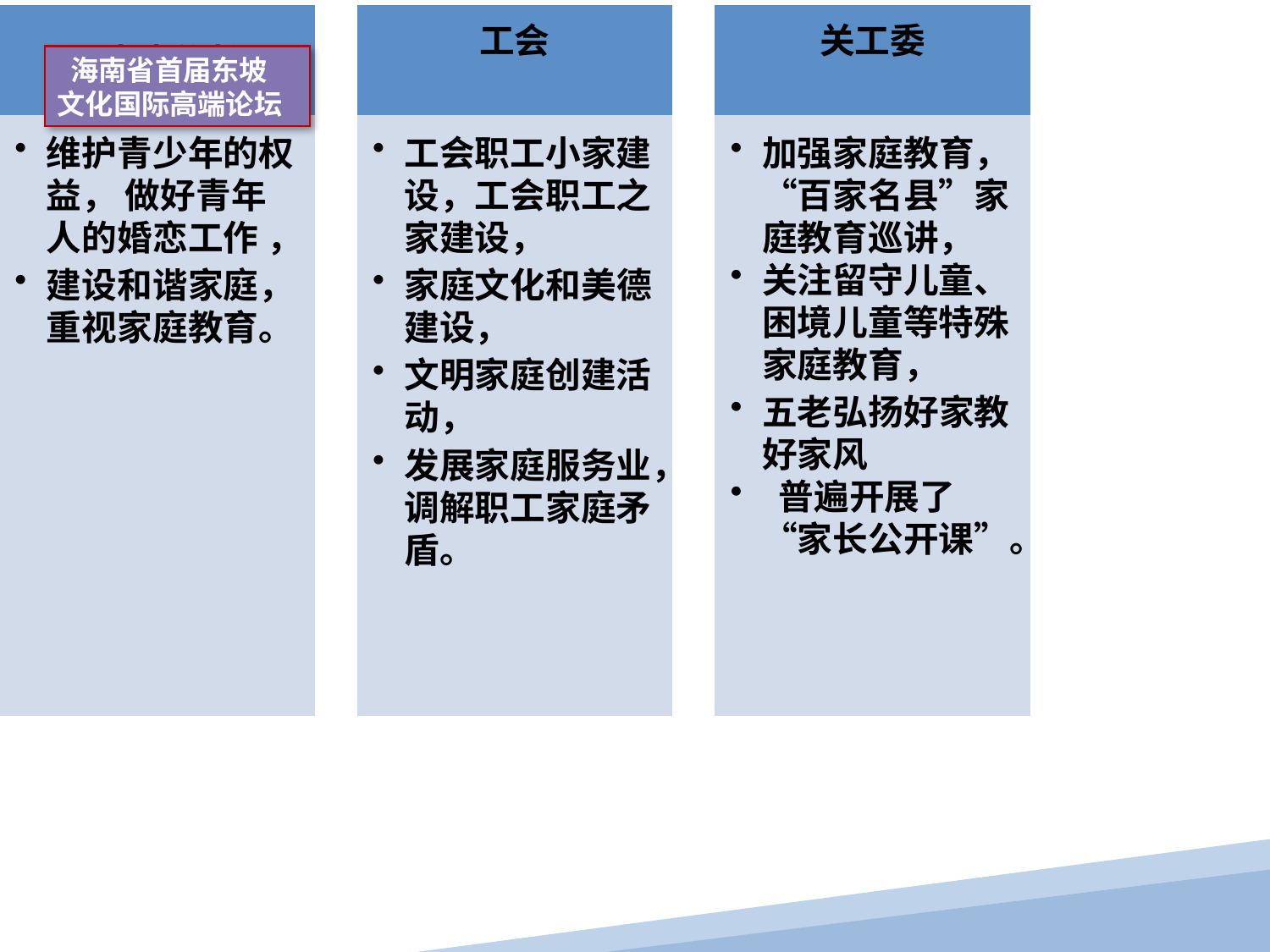

海南省首届东坡
文化国际高端论坛
团中央维护
维护青少年的权益， 做好青年人的婚恋工作 ，
建设和谐家庭，重视家庭教育。
工会

工会职工小家建设，工会职工之家建设，
家庭文化和美德建设，
文明家庭创建活动，
发展家庭服务业，调解职工家庭矛盾。
关工委

加强家庭教育，“百家名县”家庭教育巡讲，
关注留守儿童、困境儿童等特殊家庭教育，
五老弘扬好家教好家风
 普遍开展了“家长公开课”。